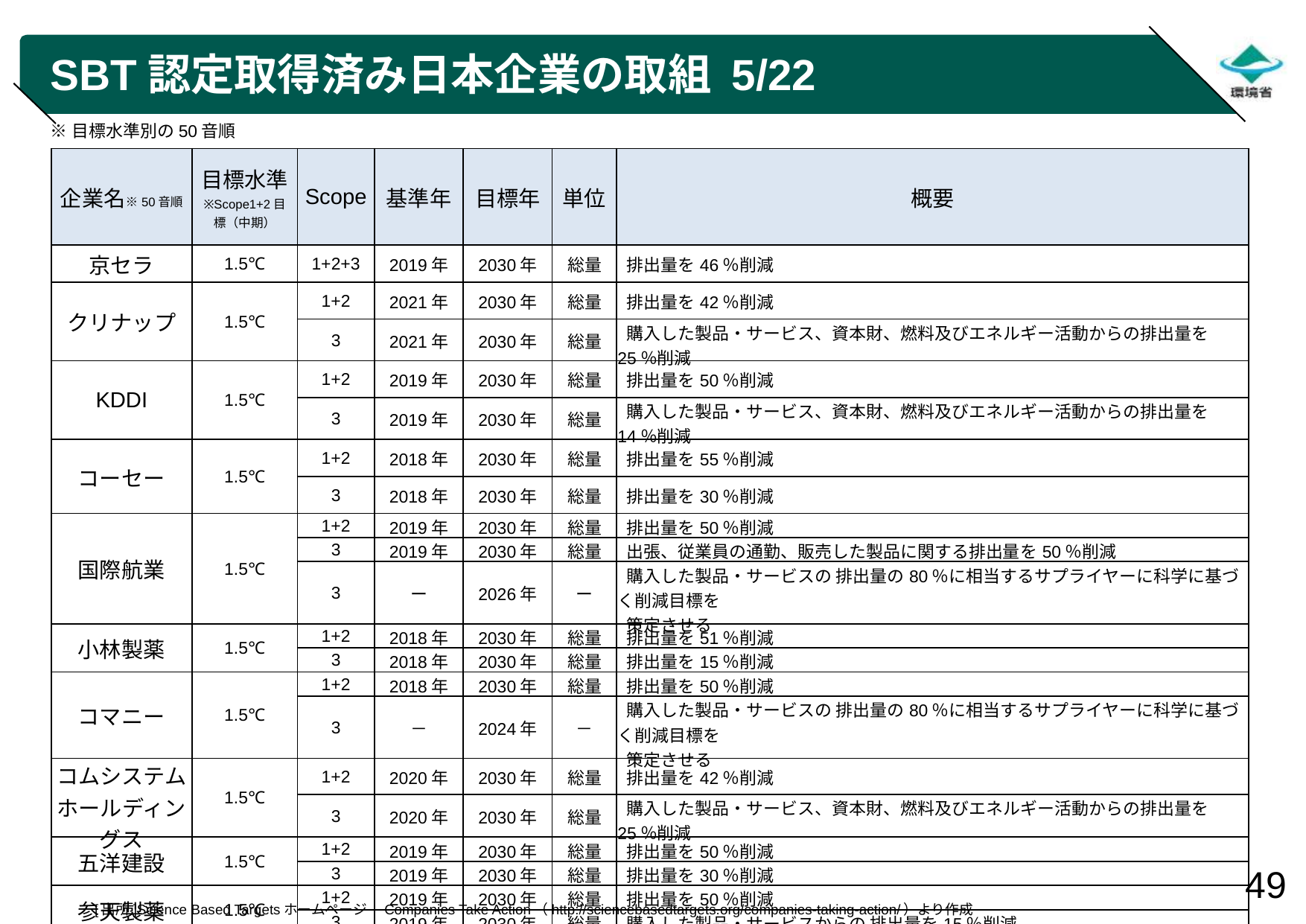

# SBT認定取得済み日本企業の取組 5/22
※目標水準別の50音順
| 企業名※50音順 | 目標水準 ※Scope1+2目標（中期） | Scope | 基準年 | 目標年 | 単位 | 概要 |
| --- | --- | --- | --- | --- | --- | --- |
| 京セラ | 1.5℃ | 1+2+3 | 2019年 | 2030年 | 総量 | 排出量を46％削減 |
| クリナップ | 1.5℃ | 1+2 | 2021年 | 2030年 | 総量 | 排出量を42％削減 |
|  |  | 3 | 2021年 | 2030年 | 総量 | 購入した製品・サービス、資本財、燃料及びエネルギー活動からの排出量を25％削減 |
| KDDI | 1.5℃ | 1+2 | 2019年 | 2030年 | 総量 | 排出量を50％削減 |
|  |  | 3 | 2019年 | 2030年 | 総量 | 購入した製品・サービス、資本財、燃料及びエネルギー活動からの排出量を14％削減 |
| コーセー | 1.5℃ | 1+2 | 2018年 | 2030年 | 総量 | 排出量を55％削減 |
|  |  | 3 | 2018年 | 2030年 | 総量 | 排出量を30％削減 |
| 国際航業 | 1.5℃ | 1+2 | 2019年 | 2030年 | 総量 | 排出量を50％削減 |
|  |  | 3 | 2019年 | 2030年 | 総量 | 出張、従業員の通勤、販売した製品に関する排出量を50％削減 |
|  |  | 3 | ー | 2026年 | ー | 購入した製品・サービスの 排出量の80％に相当するサプライヤーに科学に基づく削減目標を 策定させる |
| 小林製薬 | 1.5℃ | 1+2 | 2018年 | 2030年 | 総量 | 排出量を51％削減 |
|  |  | 3 | 2018年 | 2030年 | 総量 | 排出量を15％削減 |
| コマニー | 1.5℃ | 1+2 | 2018年 | 2030年 | 総量 | 排出量を50％削減 |
|  |  | 3 | － | 2024年 | － | 購入した製品・サービスの 排出量の80％に相当するサプライヤーに科学に基づく削減目標を 策定させる |
| コムシステムホールディングス | 1.5℃ | 1+2 | 2020年 | 2030年 | 総量 | 排出量を42％削減 |
|  |  | 3 | 2020年 | 2030年 | 総量 | 購入した製品・サービス、資本財、燃料及びエネルギー活動からの排出量を25％削減 |
| 五洋建設 | 1.5℃ | 1+2 | 2019年 | 2030年 | 総量 | 排出量を50％削減 |
|  |  | 3 | 2019年 | 2030年 | 総量 | 排出量を30％削減 |
| 参天製薬 | 1.5℃ | 1+2 | 2019年 | 2030年 | 総量 | 排出量を50％削減 |
|  |  | 3 | 2019年 | 2030年 | 総量 | 購入した製品・サービスからの 排出量を15％削減 |
[出所]Science Based Targetsホームページ　Companies Take Action（http://sciencebasedtargets.org/companies-taking-action/）より作成